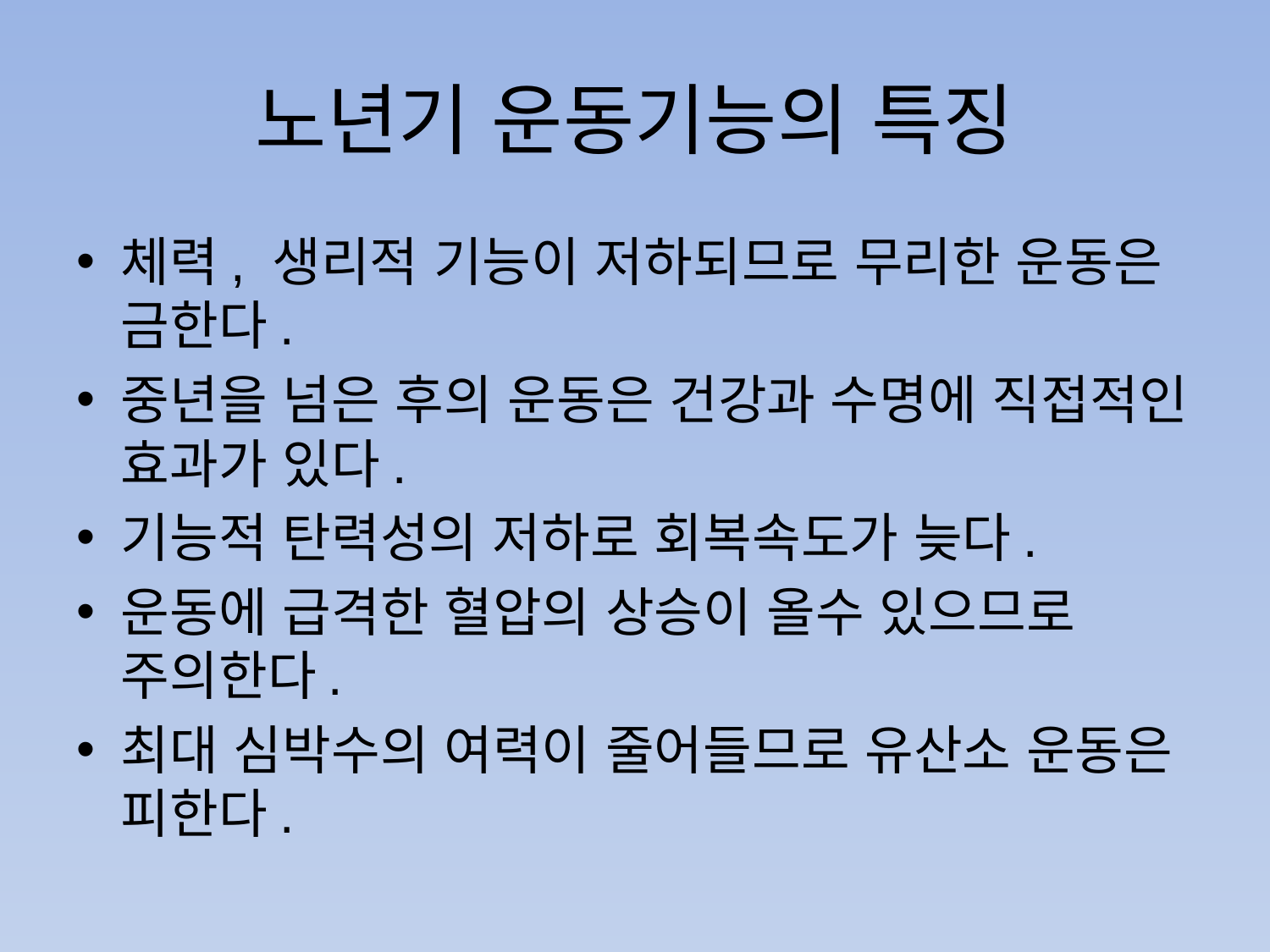

# 노년기 운동기능의 특징
체력, 생리적 기능이 저하되므로 무리한 운동은 금한다.
중년을 넘은 후의 운동은 건강과 수명에 직접적인 효과가 있다.
기능적 탄력성의 저하로 회복속도가 늦다.
운동에 급격한 혈압의 상승이 올수 있으므로 주의한다.
최대 심박수의 여력이 줄어들므로 유산소 운동은 피한다.